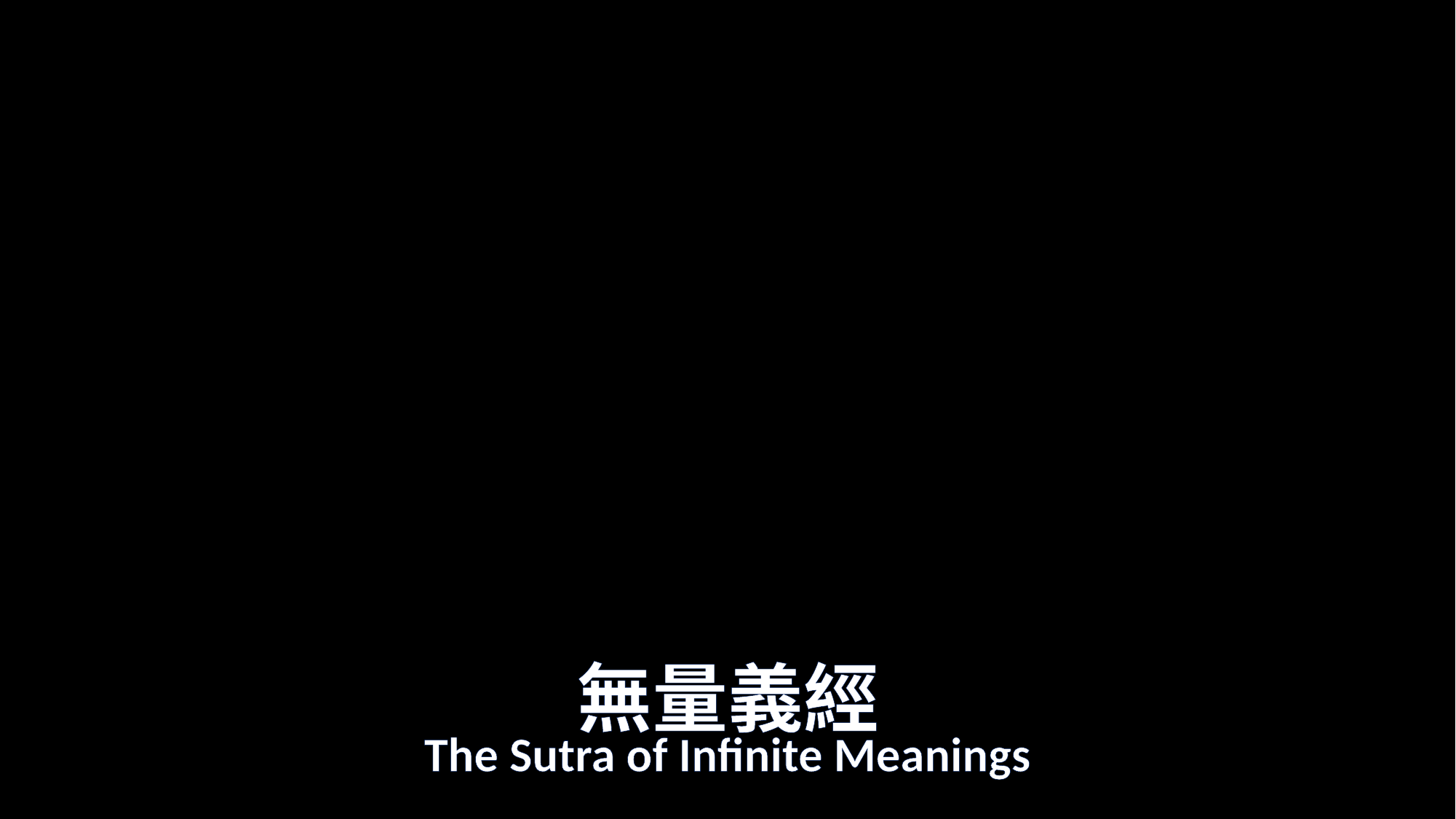

# 無量義經
The Sutra of Infinite Meanings